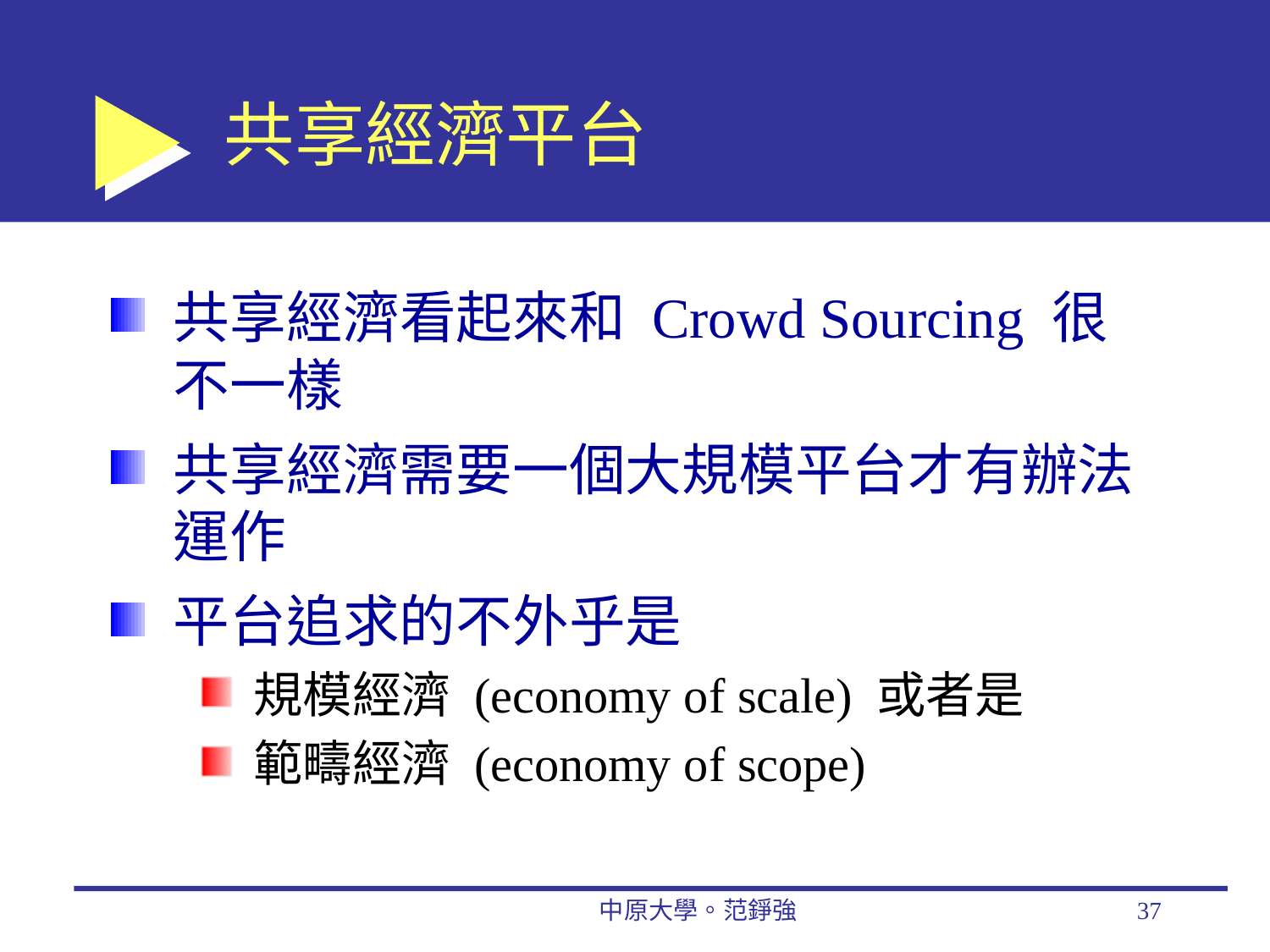

# 共享經濟平台
共享經濟看起來和 Crowd Sourcing 很不一樣
共享經濟需要一個大規模平台才有辦法運作
平台追求的不外乎是
規模經濟 (economy of scale) 或者是
範疇經濟 (economy of scope)

中原大學。范錚強
37